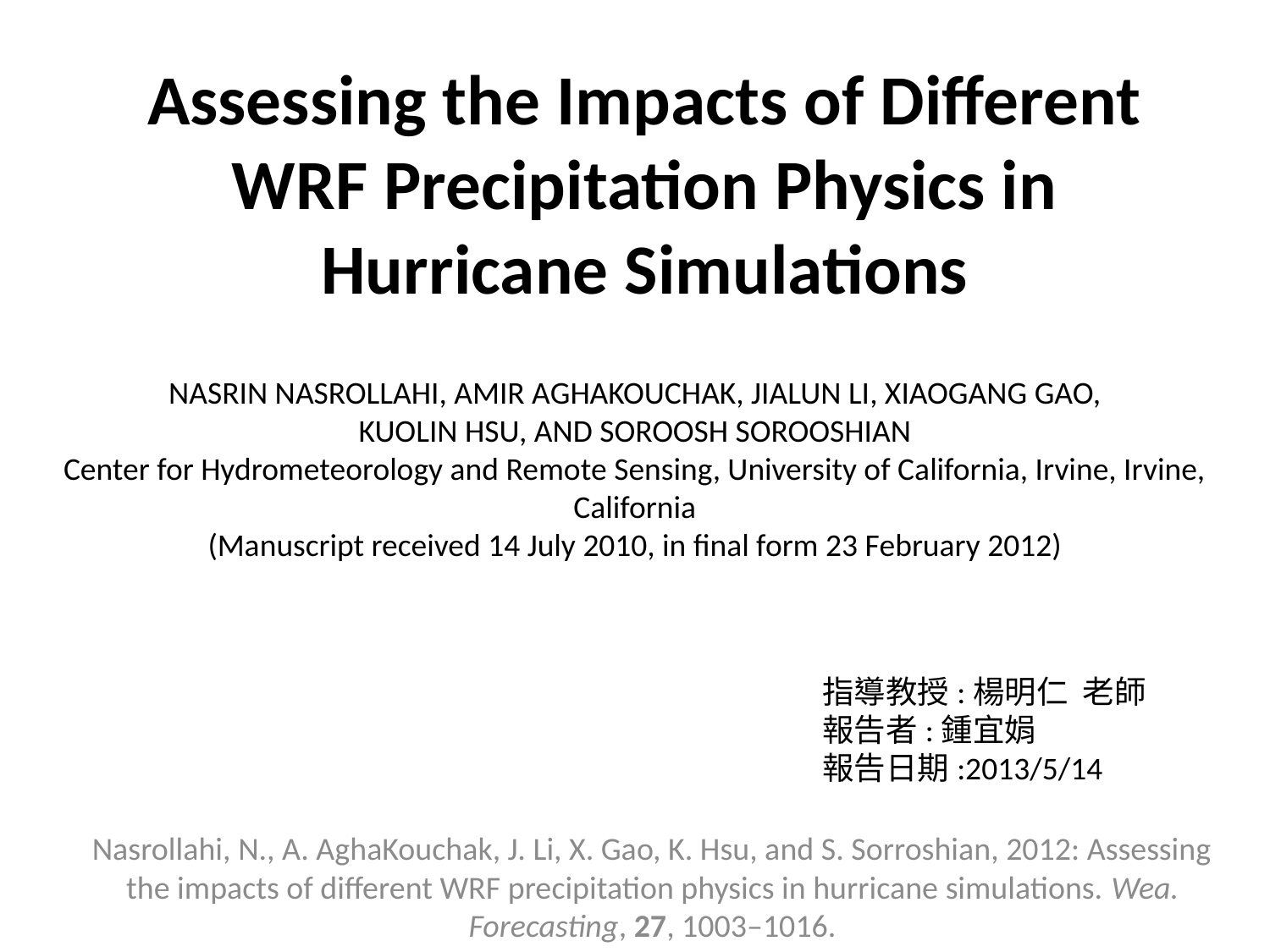

# Assessing the Impacts of Different WRF Precipitation Physics in Hurricane Simulations
NASRIN NASROLLAHI, AMIR AGHAKOUCHAK, JIALUN LI, XIAOGANG GAO,
KUOLIN HSU, AND SOROOSH SOROOSHIAN
Center for Hydrometeorology and Remote Sensing, University of California, Irvine, Irvine, California
(Manuscript received 14 July 2010, in final form 23 February 2012)
指導教授:楊明仁  老師
報告者:鍾宜娟
報告日期:2013/5/14
Nasrollahi, N., A. AghaKouchak, J. Li, X. Gao, K. Hsu, and S. Sorroshian, 2012: Assessing the impacts of different WRF precipitation physics in hurricane simulations. Wea. Forecasting, 27, 1003–1016.